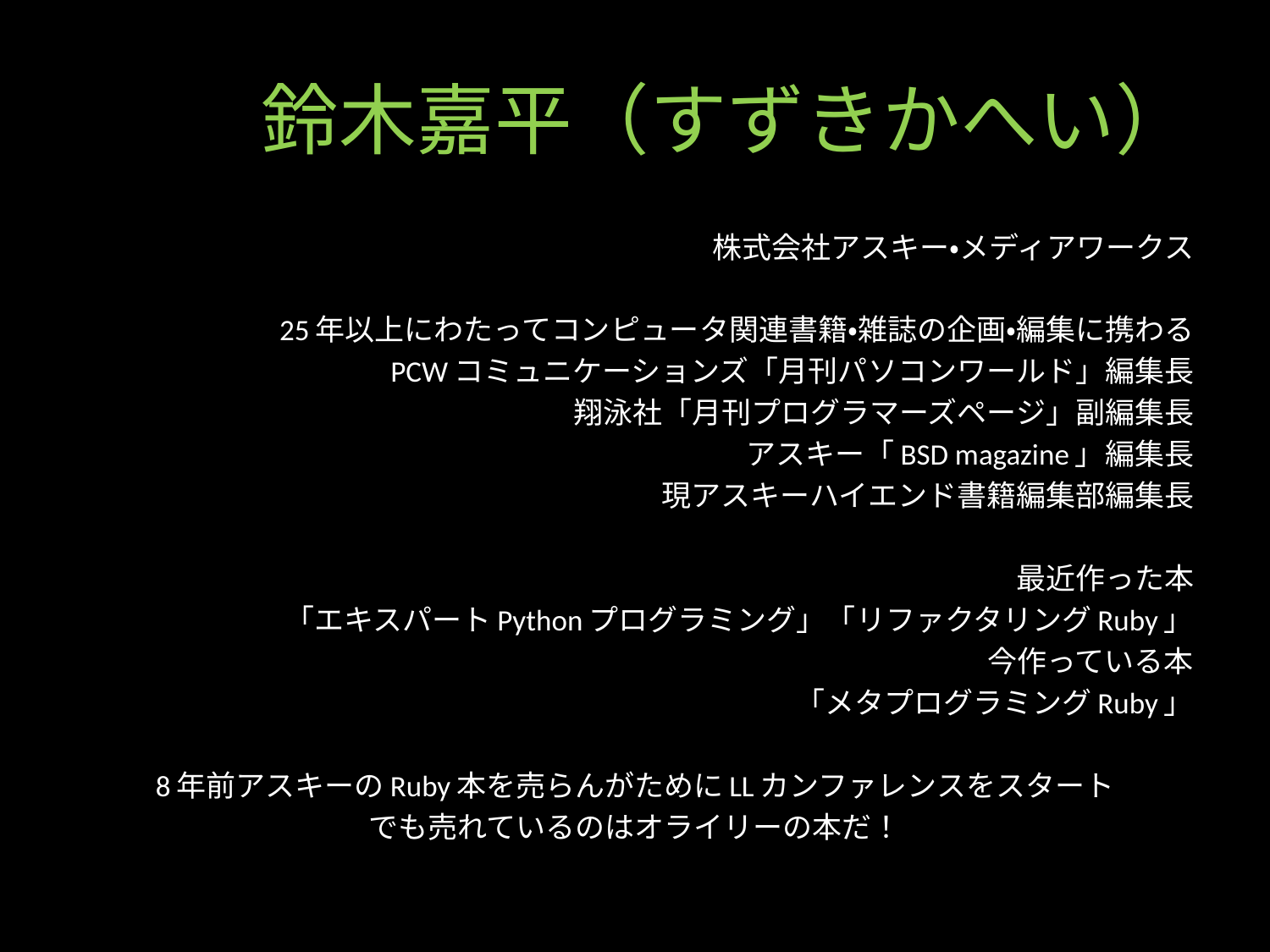

# 鈴木嘉平（すずきかへい）
株式会社アスキー・メディアワークス

25年以上にわたってコンピュータ関連書籍・雑誌の企画・編集に携わる
PCWコミュニケーションズ「月刊パソコンワールド」編集長
翔泳社「月刊プログラマーズページ」副編集長
アスキー「BSD magazine」編集長
現アスキーハイエンド書籍編集部編集長

最近作った本
「エキスパートPythonプログラミング」「リファクタリングRuby」
今作っている本
「メタプログラミングRuby」

8年前アスキーのRuby本を売らんがためにLLカンファレンスをスタート
でも売れているのはオライリーの本だ！